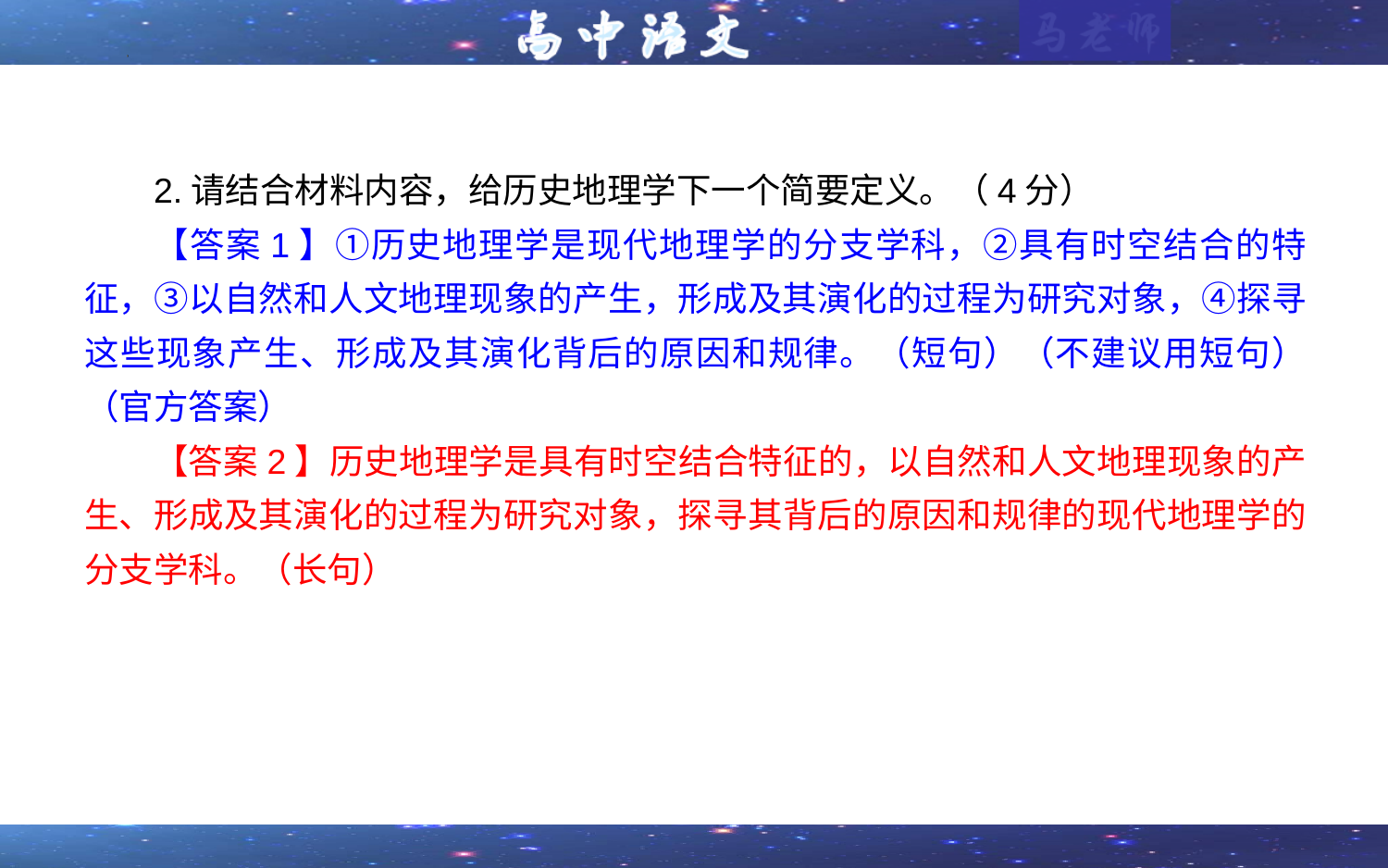

2.请结合材料内容，给历史地理学下一个简要定义。（4分）
【答案1】①历史地理学是现代地理学的分支学科，②具有时空结合的特征，③以自然和人文地理现象的产生，形成及其演化的过程为研究对象，④探寻这些现象产生、形成及其演化背后的原因和规律。（短句）（不建议用短句）（官方答案）
【答案2】历史地理学是具有时空结合特征的，以自然和人文地理现象的产生、形成及其演化的过程为研究对象，探寻其背后的原因和规律的现代地理学的分支学科。（长句）